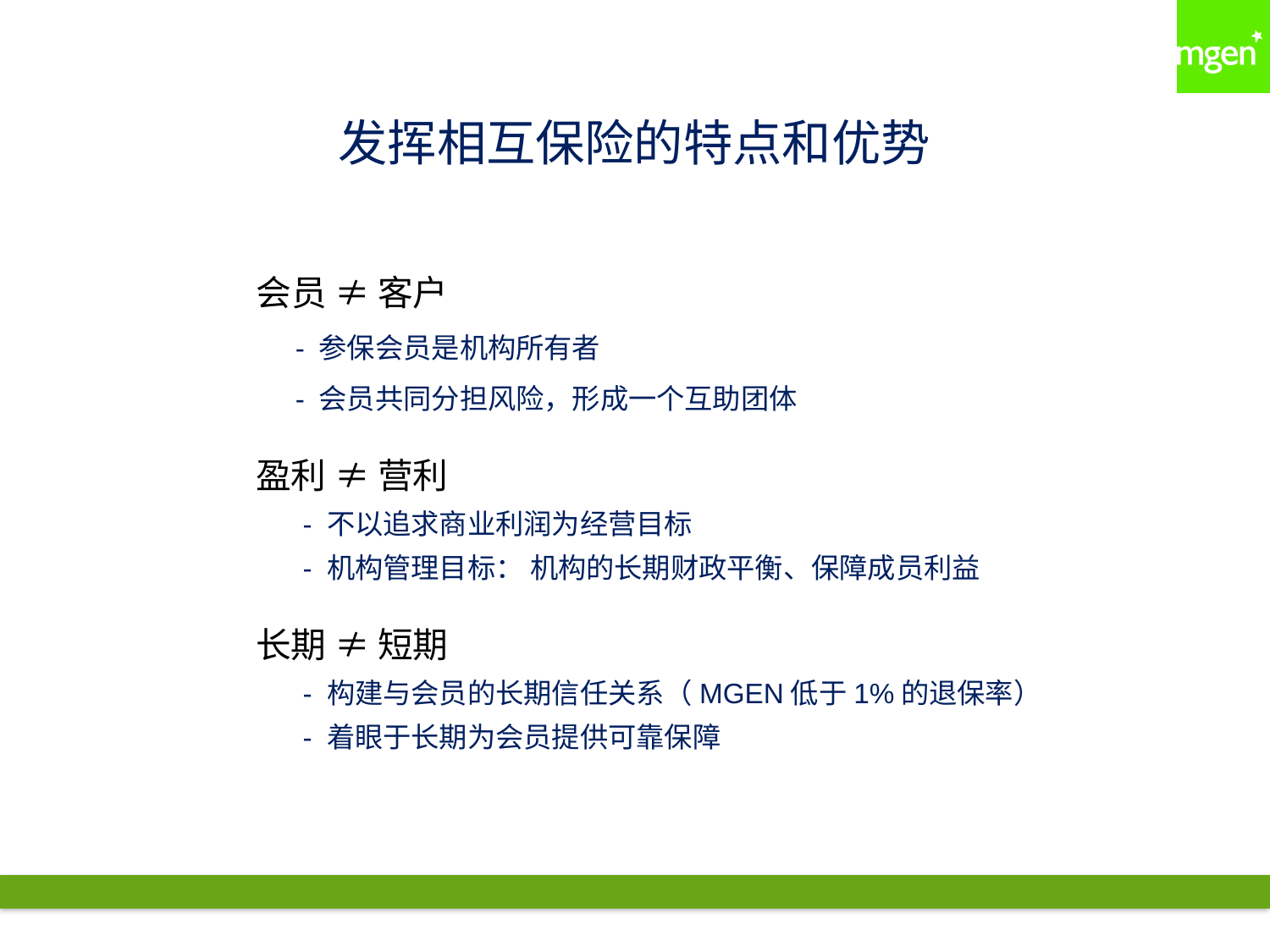

发挥相互保险的特点和优势

会员 ≠ 客户
     - 参保会员是机构所有者
     - 会员共同分担风险，形成一个互助团体

盈利 ≠ 营利
      - 不以追求商业利润为经营目标
      - 机构管理目标： 机构的长期财政平衡、保障成员利益
长期 ≠ 短期
      - 构建与会员的长期信任关系（MGEN低于1%的退保率）
      - 着眼于长期为会员提供可靠保障